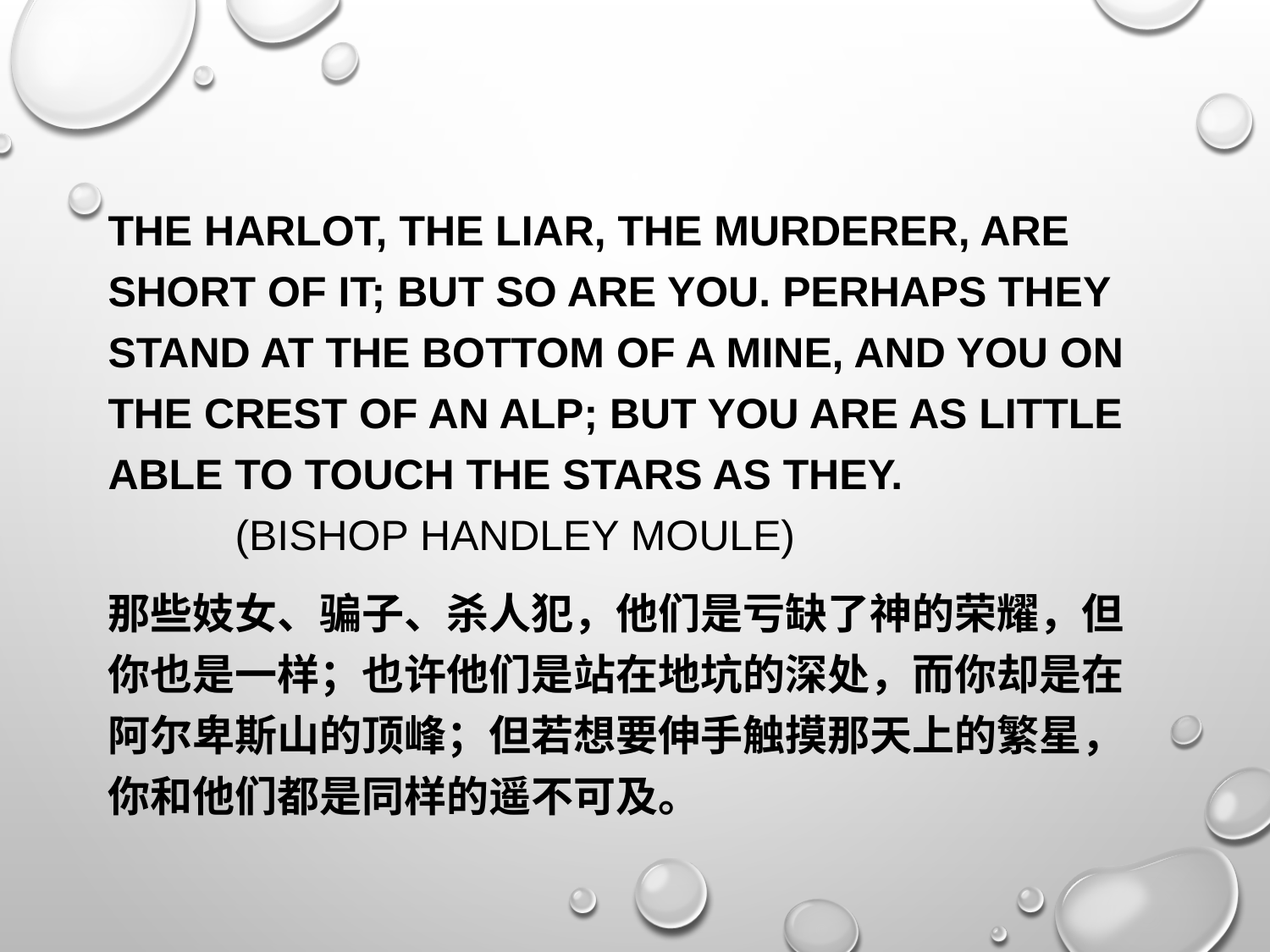

The harlot, the liar, the murderer, are short of it; but so are you. Perhaps they stand at the bottom of a mine, and you on the crest of an Alp; but you are as little able to touch the stars as they. 			(Bishop Handley Moule)
那些妓女、骗子、杀人犯，他们是亏缺了神的荣耀，但你也是一样；也许他们是站在地坑的深处，而你却是在阿尔卑斯山的顶峰；但若想要伸手触摸那天上的繁星，你和他们都是同样的遥不可及。